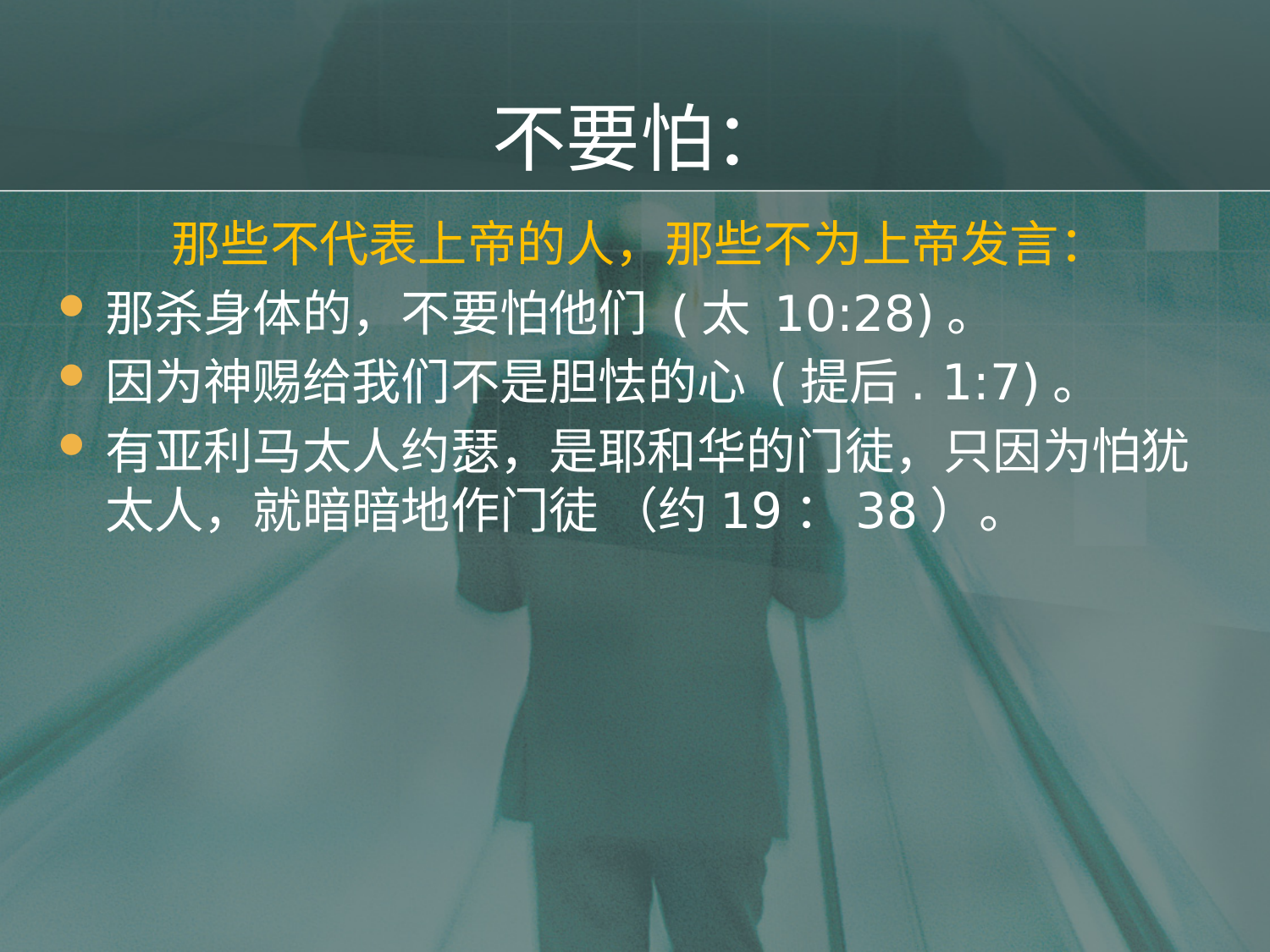

# 不要怕：
那些不代表上帝的人，那些不为上帝发言：
那杀身体的，不要怕他们 (太 10:28)。
因为神赐给我们不是胆怯的心 (提后. 1:7)。
有亚利马太人约瑟，是耶和华的门徒，只因为怕犹太人，就暗暗地作门徒 （约19：38）。